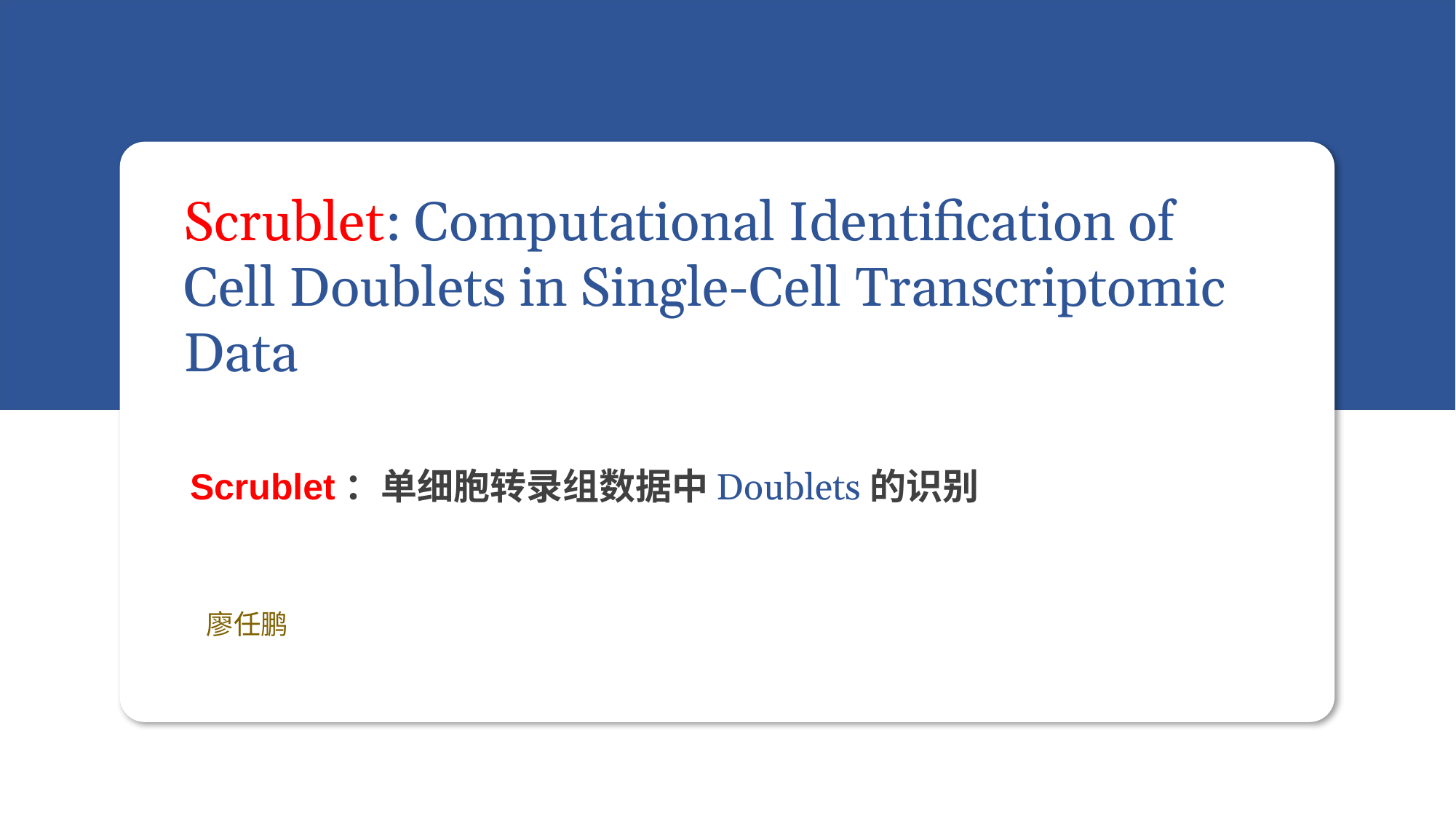

https://kindxiaoming.github.io/pykan/_images/intro_15_0.png

Scrublet: Computational Identification of Cell Doublets in Single-Cell Transcriptomic Data
Scrublet：单细胞转录组数据中Doublets的识别
廖任鹏